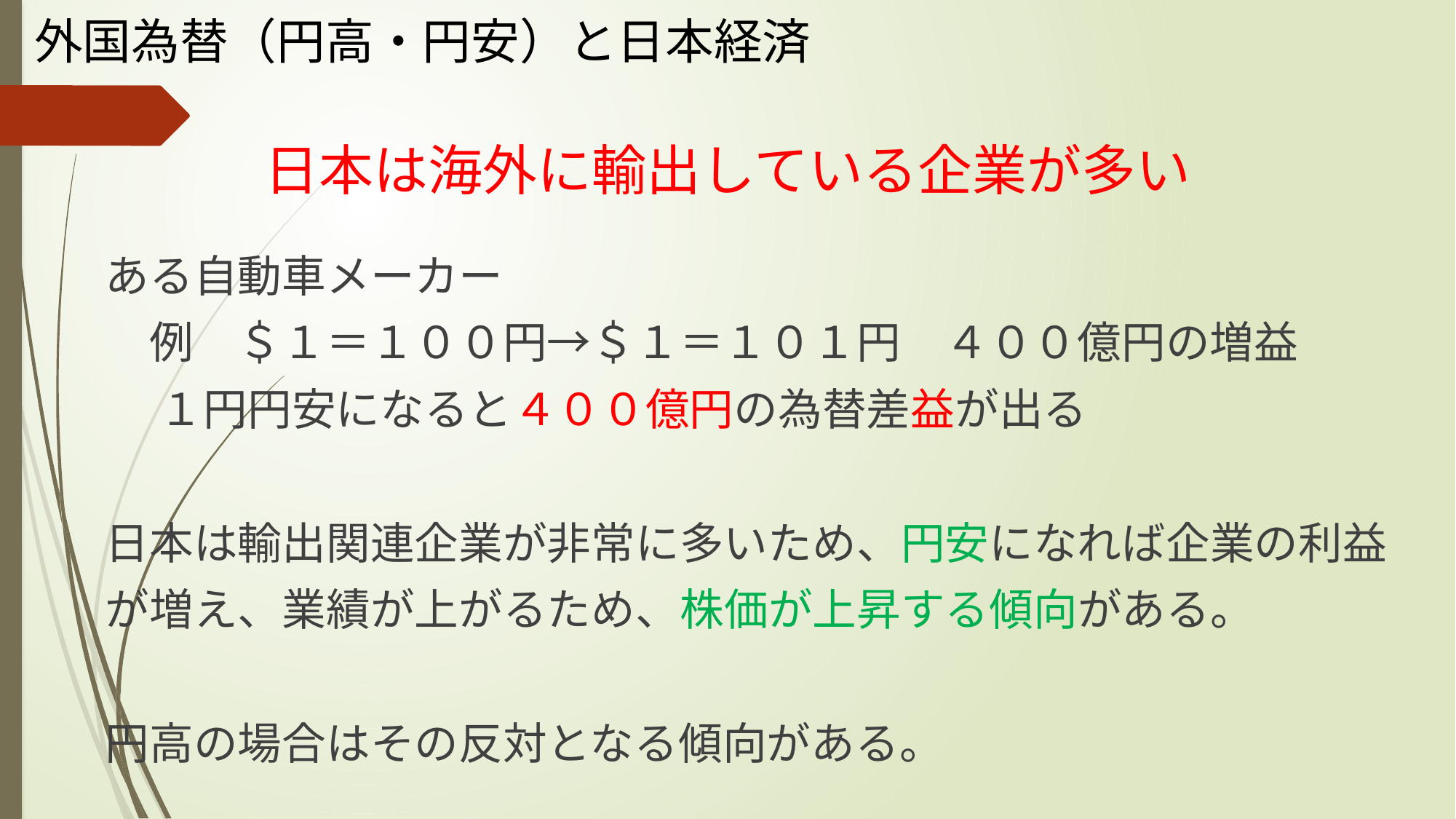

外国為替（円高・円安）と日本経済
# 日本は海外に輸出している企業が多い
　ある自動車メーカー
　　例　＄１＝１００円→＄１＝１０１円　４００億円の増益
　　 １円円安になると４００億円の為替差益が出る

　日本は輸出関連企業が非常に多いため、円安になれば企業の利益
　が増え、業績が上がるため、株価が上昇する傾向がある。

　円高の場合はその反対となる傾向がある。